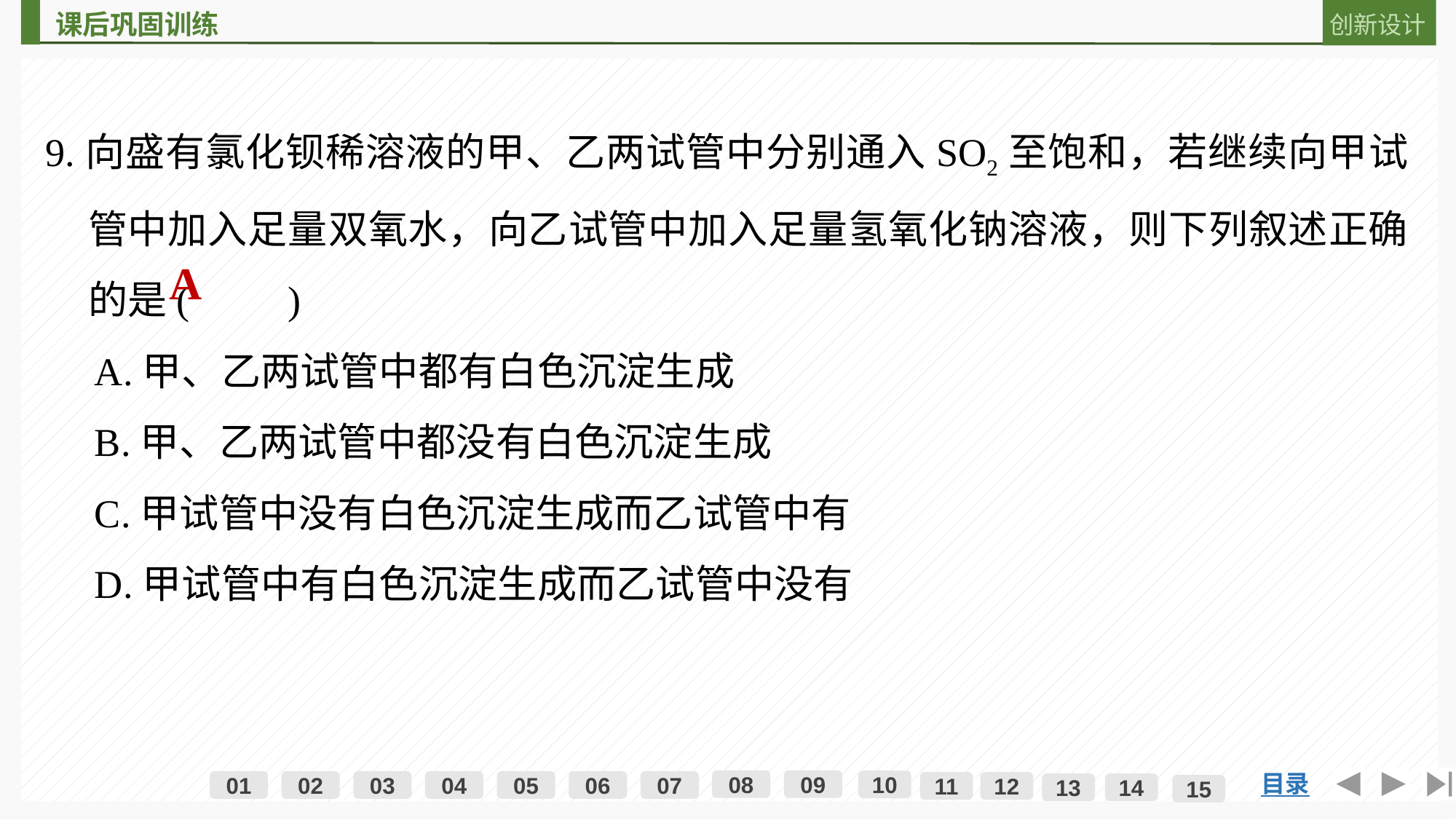

9.向盛有氯化钡稀溶液的甲、乙两试管中分别通入SO2至饱和，若继续向甲试管中加入足量双氧水，向乙试管中加入足量氢氧化钠溶液，则下列叙述正确的是(　　)
　A.甲、乙两试管中都有白色沉淀生成
　B.甲、乙两试管中都没有白色沉淀生成
　C.甲试管中没有白色沉淀生成而乙试管中有
　D.甲试管中有白色沉淀生成而乙试管中没有
A